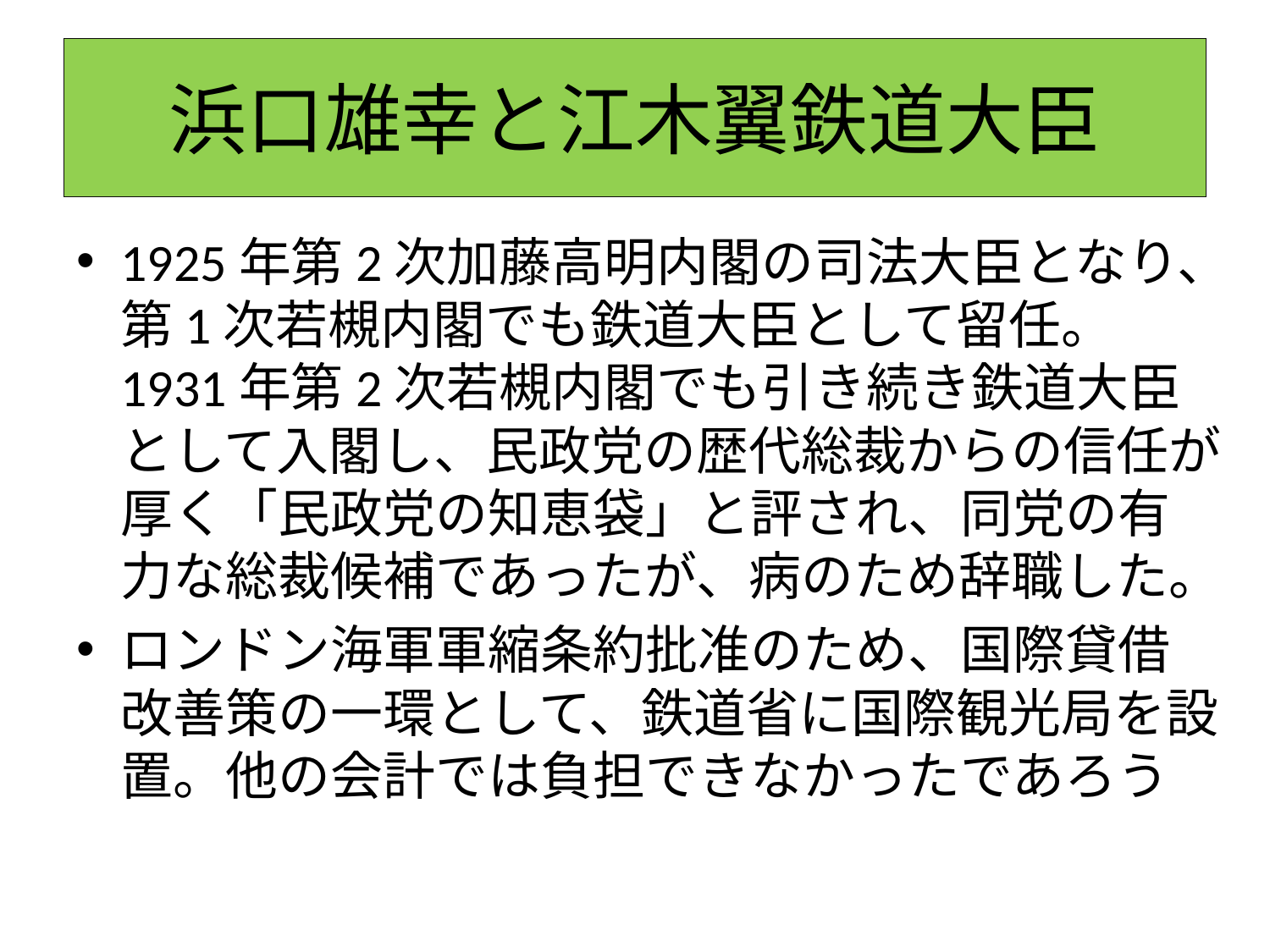

# 浜口雄幸と江木翼鉄道大臣
1925年第2次加藤高明内閣の司法大臣となり、第1次若槻内閣でも鉄道大臣として留任。 1931年第2次若槻内閣でも引き続き鉄道大臣として入閣し、民政党の歴代総裁からの信任が厚く「民政党の知恵袋」と評され、同党の有力な総裁候補であったが、病のため辞職した。
ロンドン海軍軍縮条約批准のため、国際貸借改善策の一環として、鉄道省に国際観光局を設置。他の会計では負担できなかったであろう